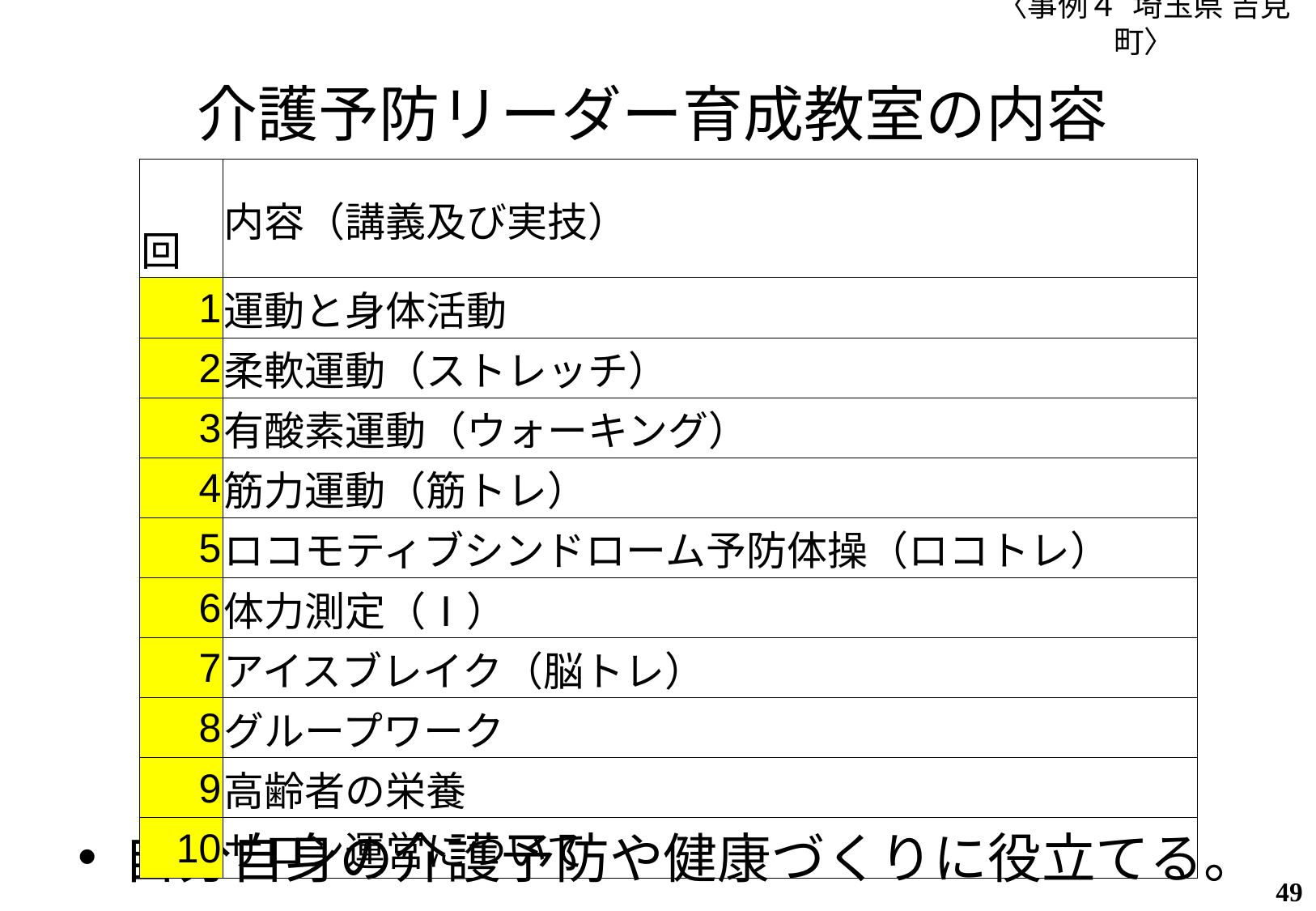

〈事例４  埼玉県 吉見町〉
# 介護予防リーダー育成教室の内容
| 回 | 内容（講義及び実技） |
| --- | --- |
| 1 | 運動と身体活動 |
| 2 | 柔軟運動（ストレッチ） |
| 3 | 有酸素運動（ウォーキング） |
| 4 | 筋力運動（筋トレ） |
| 5 | ロコモティブシンドローム予防体操（ロコトレ） |
| 6 | 体力測定（Ⅰ） |
| 7 | アイスブレイク（脳トレ） |
| 8 | グループワーク |
| 9 | 高齢者の栄養 |
| 10 | サロン運営について |

自分自身の介護予防や健康づくりに役立てる。

49